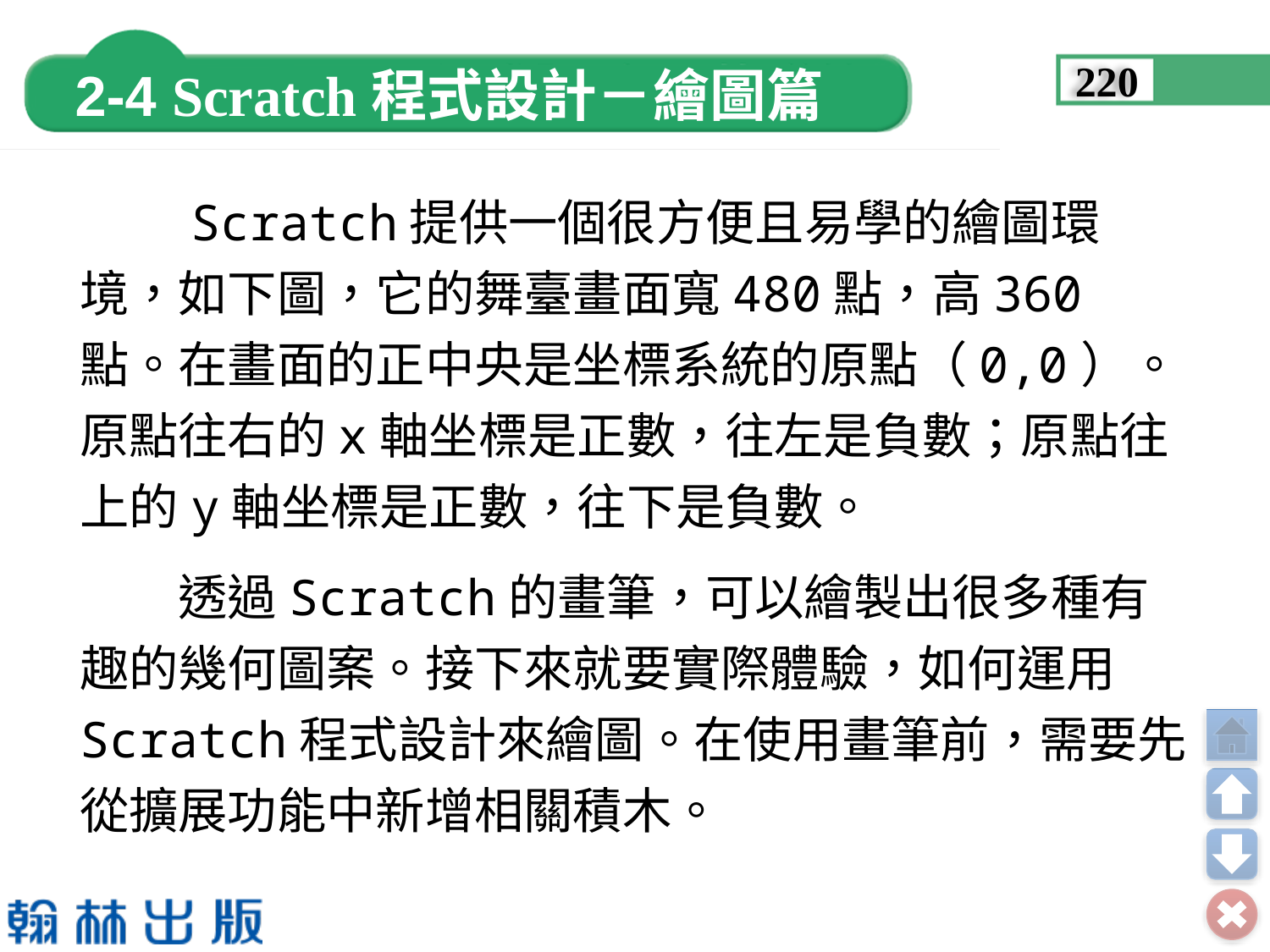

220
　　Scratch提供一個很方便且易學的繪圖環境，如下圖，它的舞臺畫面寬480點，高360點。在畫面的正中央是坐標系統的原點（0,0）。原點往右的x軸坐標是正數，往左是負數；原點往上的y軸坐標是正數，往下是負數。
　　透過Scratch的畫筆，可以繪製出很多種有趣的幾何圖案。接下來就要實際體驗，如何運用Scratch程式設計來繪圖。在使用畫筆前，需要先從擴展功能中新增相關積木。